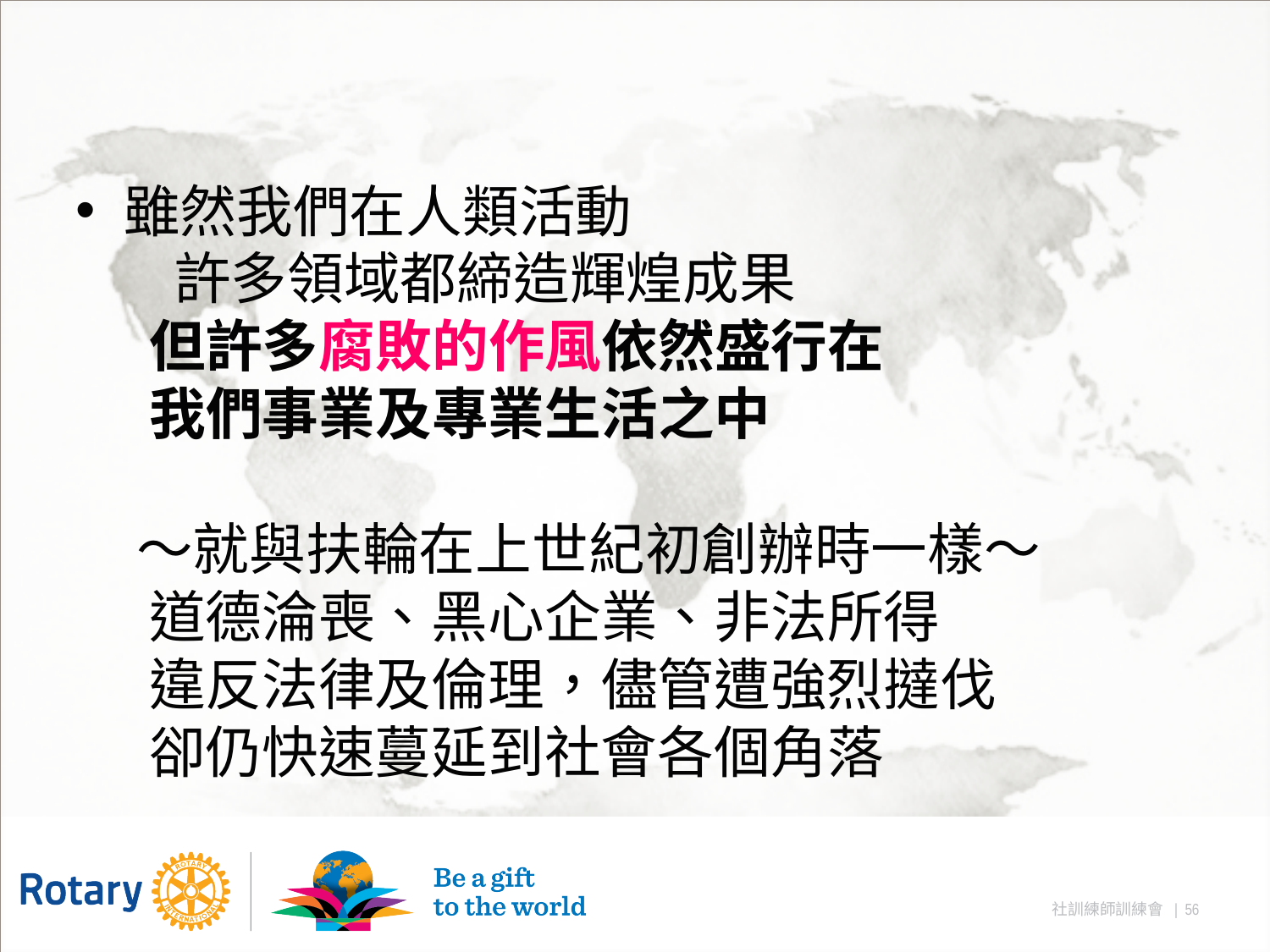

#
雖然我們在人類活動
    許多領域都締造輝煌成果
  但許多腐敗的作風依然盛行在
  我們事業及專業生活之中
 ～就與扶輪在上世紀初創辦時一樣～
  道德淪喪、黑心企業、非法所得
  違反法律及倫理，儘管遭強烈撻伐
  卻仍快速蔓延到社會各個角落